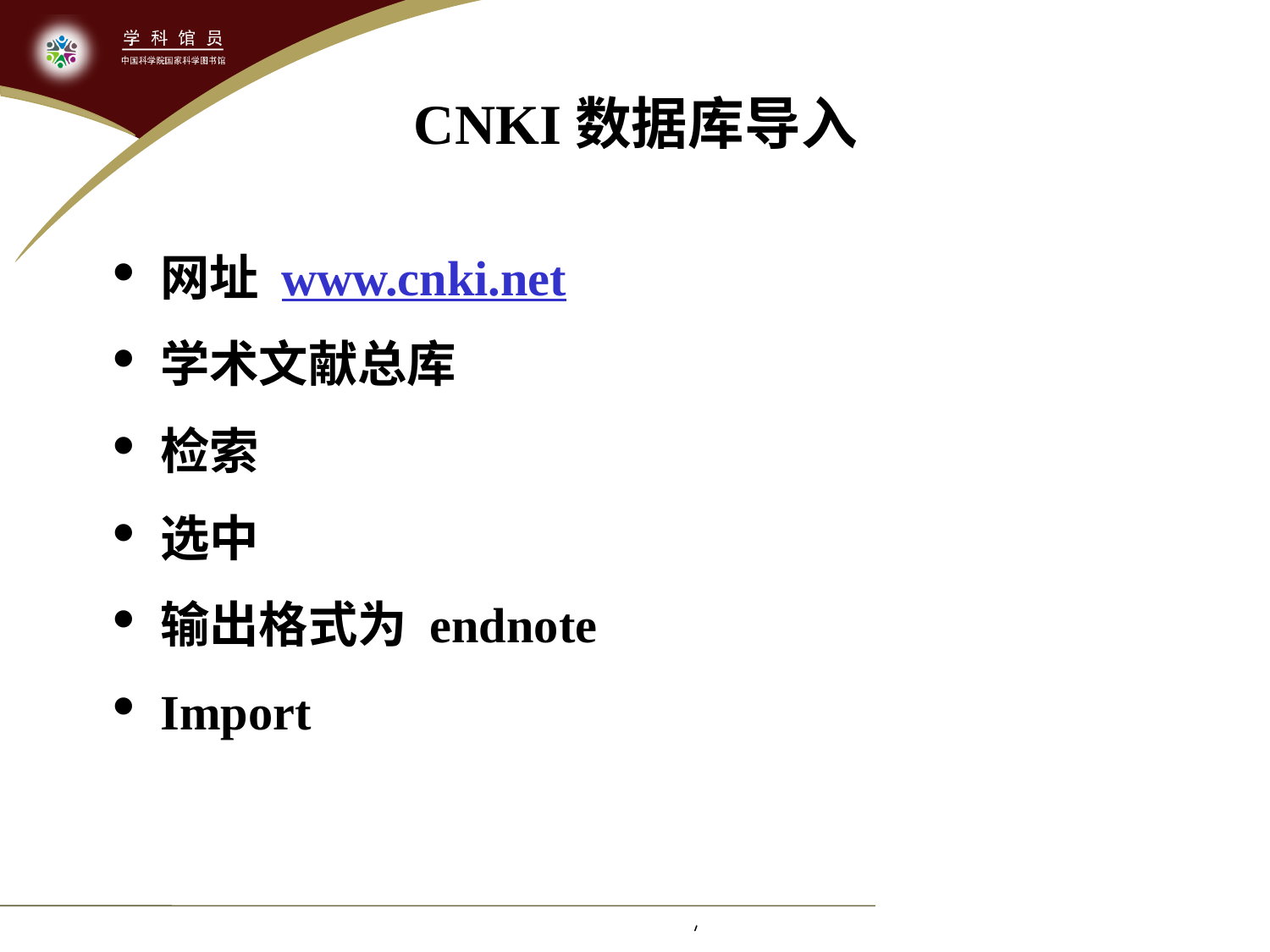

# CNKI数据库导入
网址 www.cnki.net
学术文献总库
检索
选中
输出格式为 endnote
Import